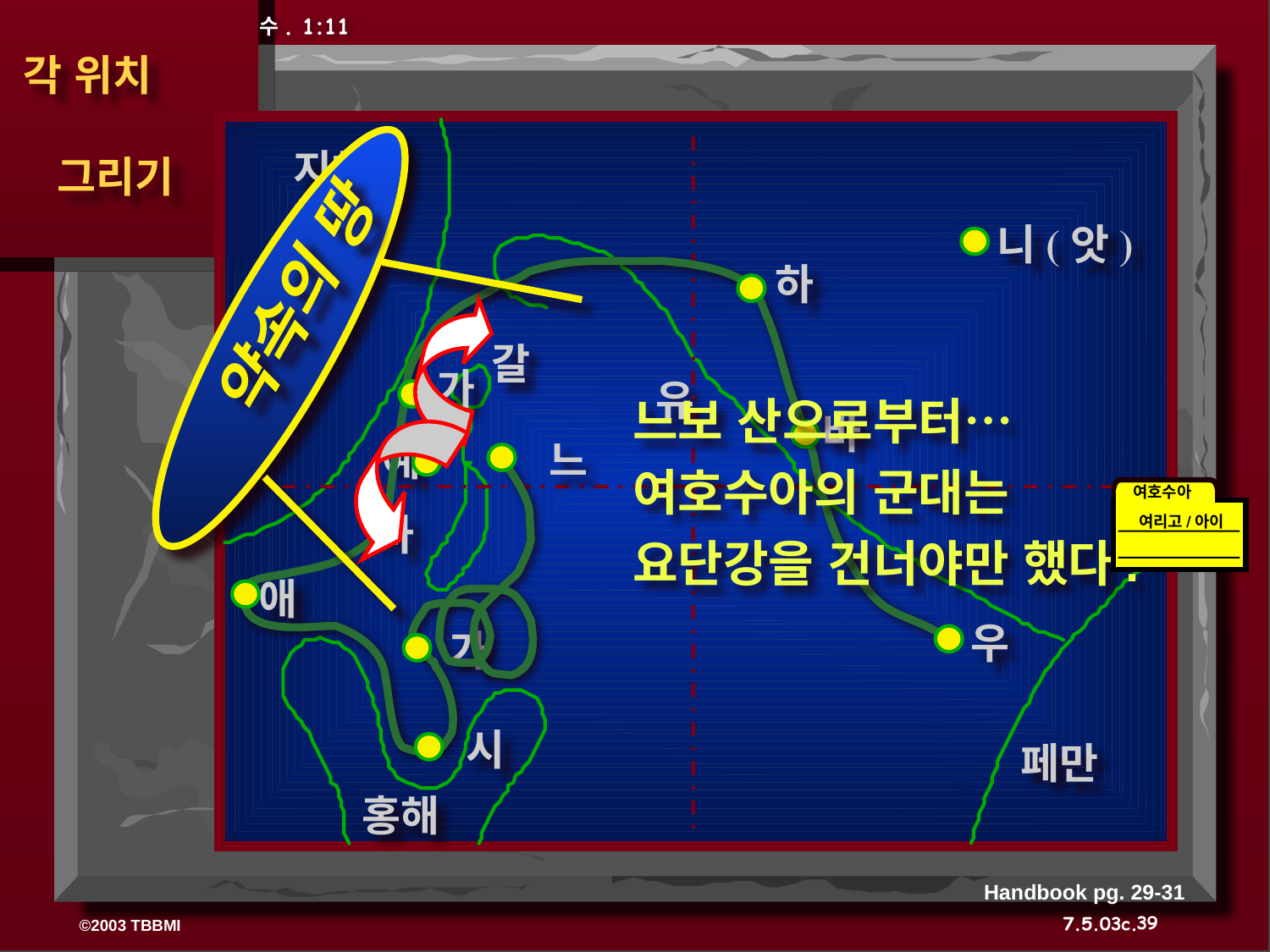

수. 1:11

각 위치
  그리기

약속의 땅

지해

니(앗)

하

갈

가

유
느보 산으로부터… 여호수아의 군대는 요단강을 건너야만 했다.

바

예
느

여호수아

사
여리고/아이

애

우
가

시
페만

홍해
Handbook pg. 29-31

39